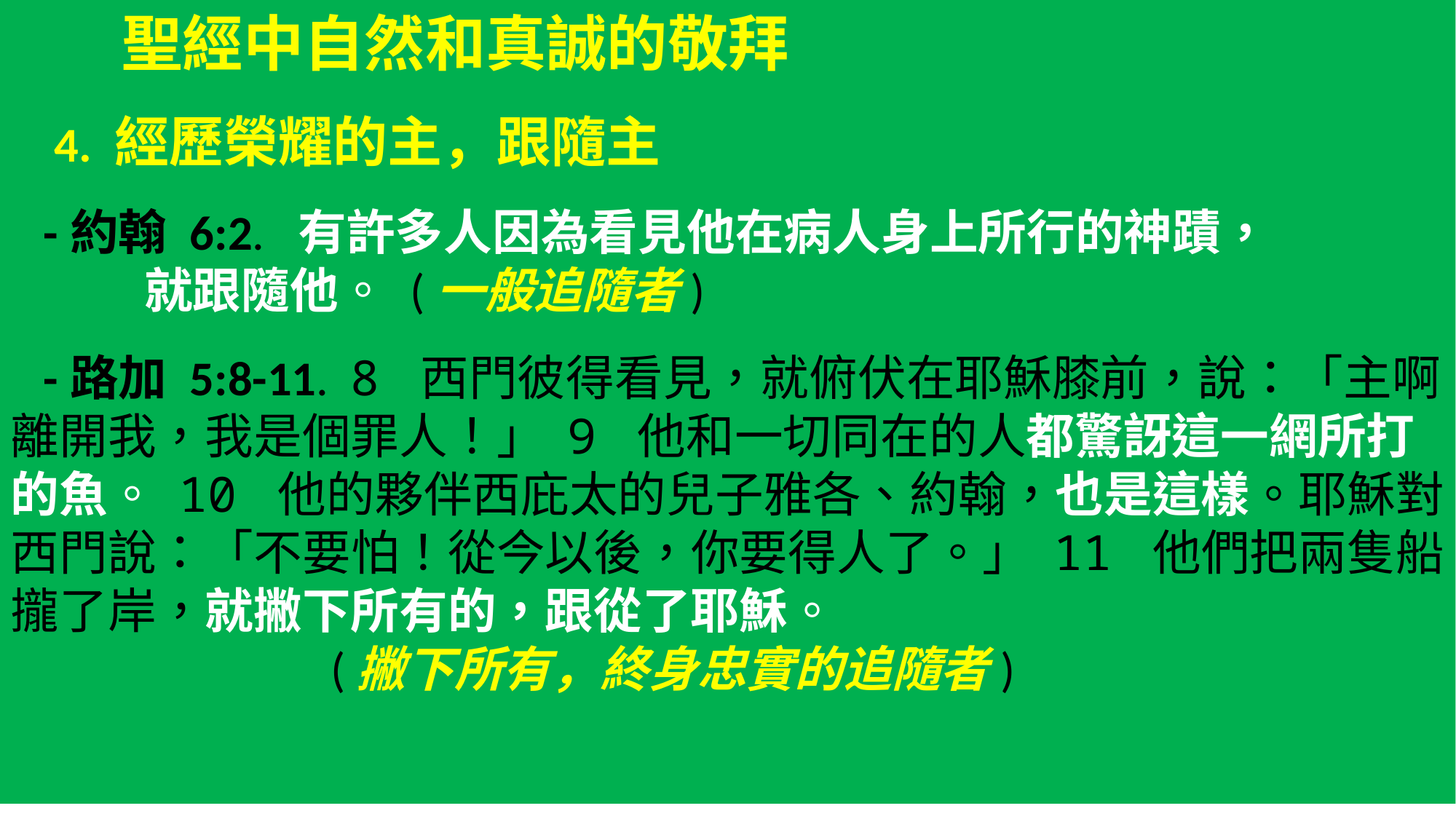

聖經中自然和真誠的敬拜

    4. 經歷榮耀的主，跟隨主

   -約翰 6:2.  有許多人因為看見他在病人身上所行的神蹟，
           就跟隨他。 (一般追隨者)

   -路加 5:8-11.  8 西門彼得看見，就俯伏在耶穌膝前，說：「主啊！離開我，我是個罪人！」 9 他和一切同在的人都驚訝這一網所打的魚。 10 他的夥伴西庇太的兒子雅各、約翰，也是這樣。耶穌對西門說：「不要怕！從今以後，你要得人了。」 11 他們把兩隻船攏了岸，就撇下所有的，跟從了耶穌。
           (撇下所有，終身忠實的追隨者)